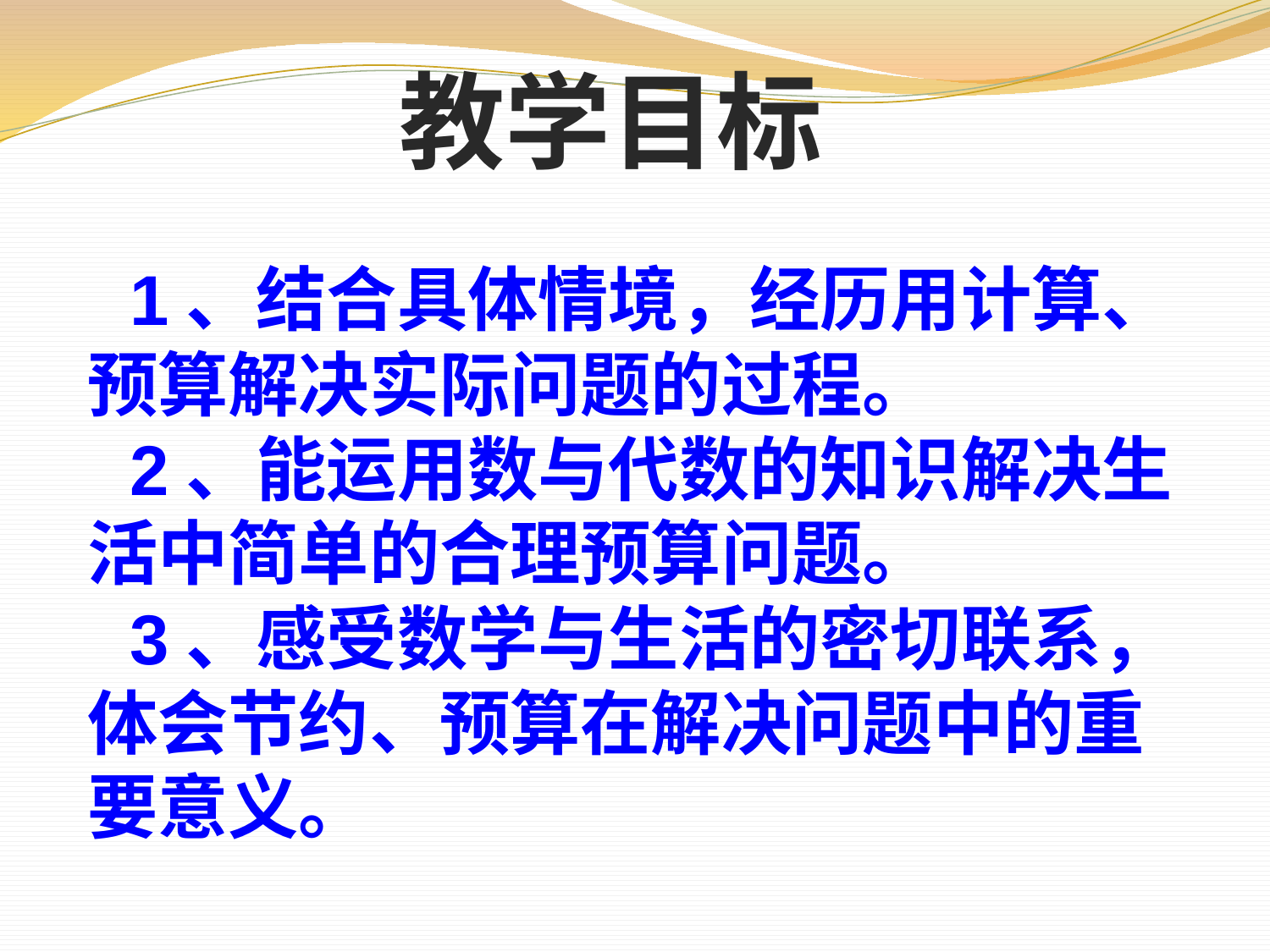

教学目标
1、结合具体情境，经历用计算、预算解决实际问题的过程。
2、能运用数与代数的知识解决生活中简单的合理预算问题。
3、感受数学与生活的密切联系，体会节约、预算在解决问题中的重要意义。